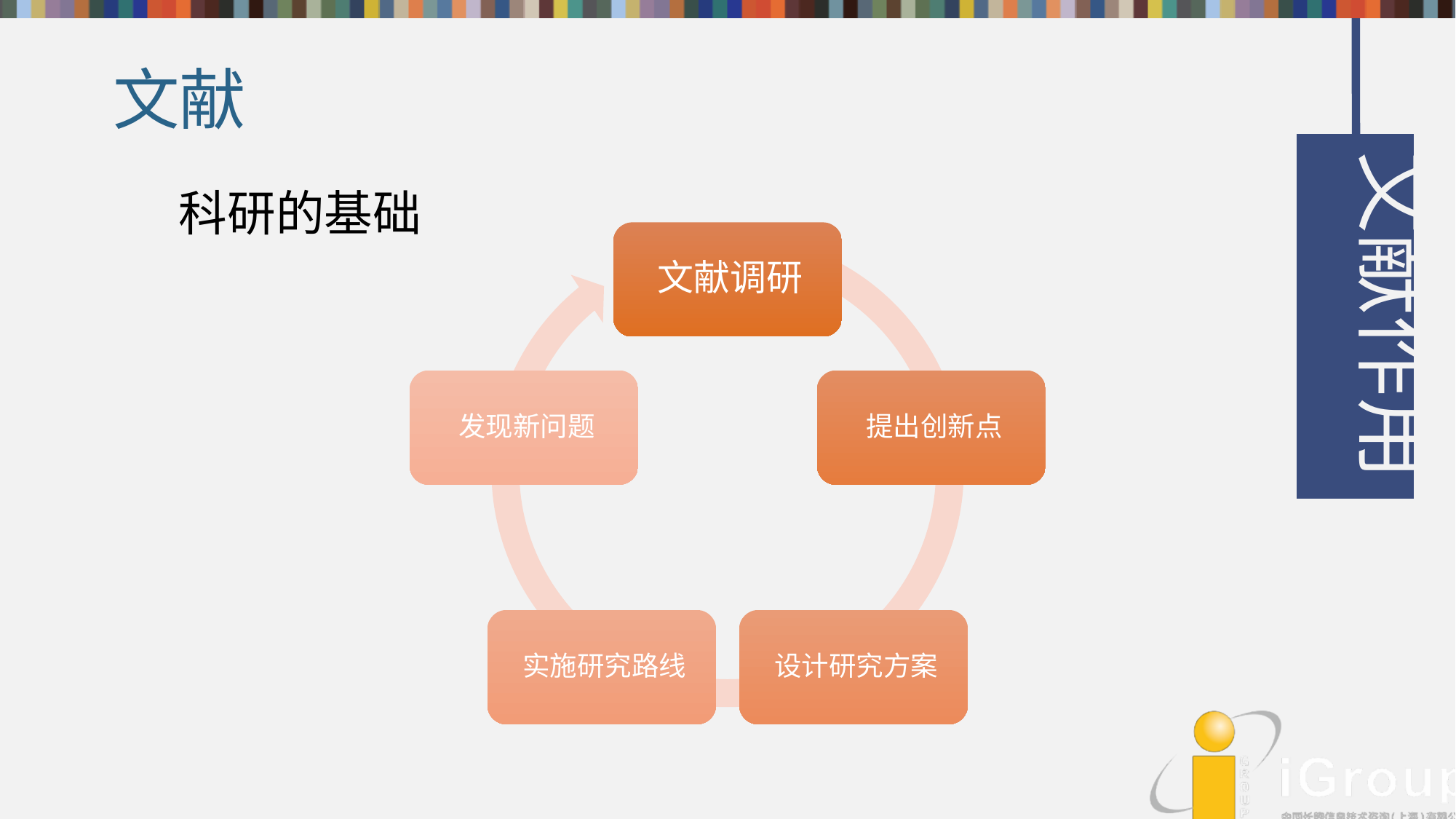

文献
文献作用
科研的基础
文献调研
提出创新点
设计研究方案
实施研究路线
发现新问题